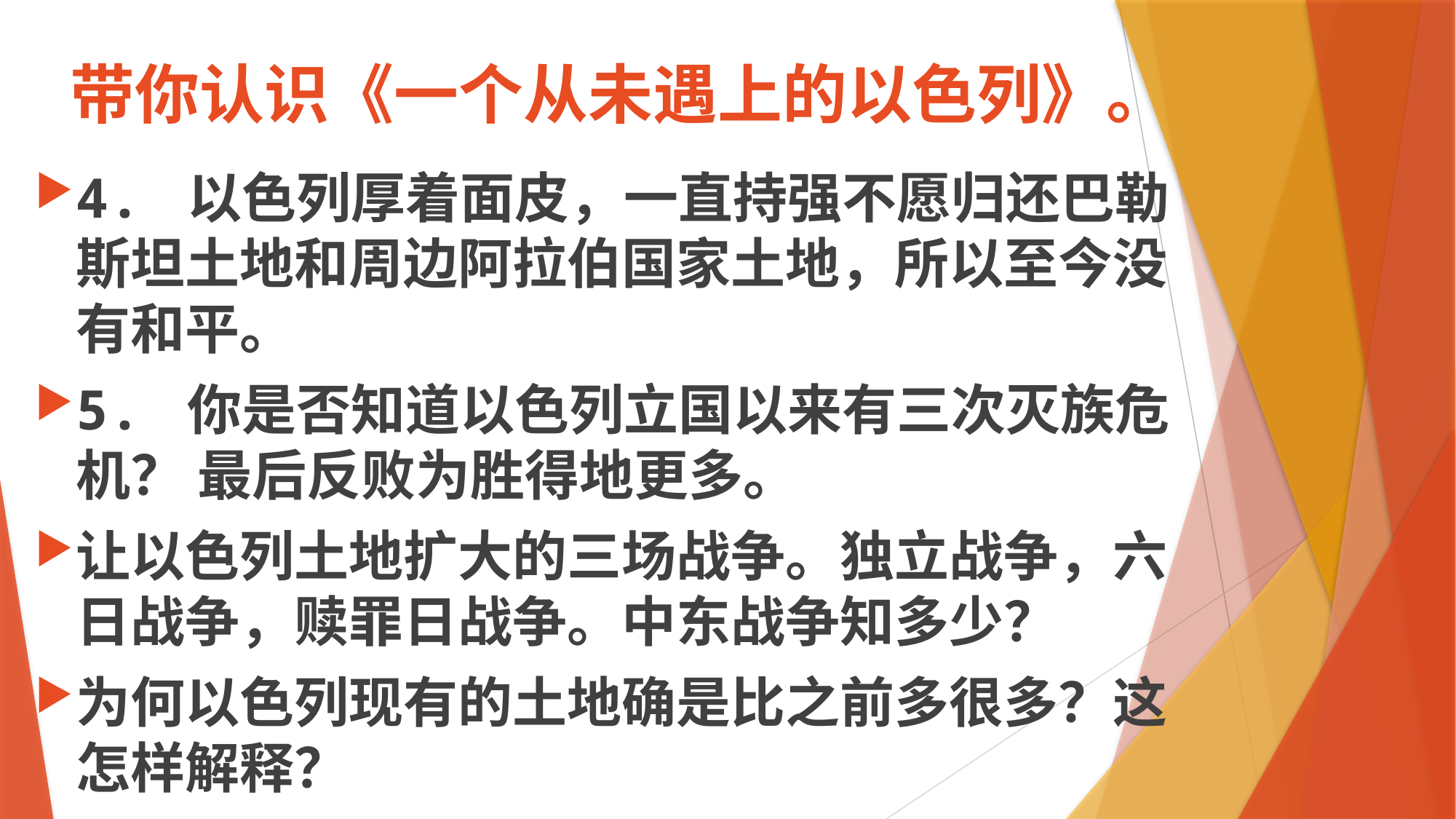

# 带你认识《一个从未遇上的以色列》。
4. 以色列厚着面皮，一直持强不愿归还巴勒斯坦土地和周边阿拉伯国家土地，所以至今没有和平。
5. 你是否知道以色列立国以来有三次灭族危机？ 最后反败为胜得地更多。
让以色列土地扩大的三场战争。独立战争，六日战争，赎罪日战争。中东战争知多少？
为何以色列现有的土地确是比之前多很多？这怎样解释？